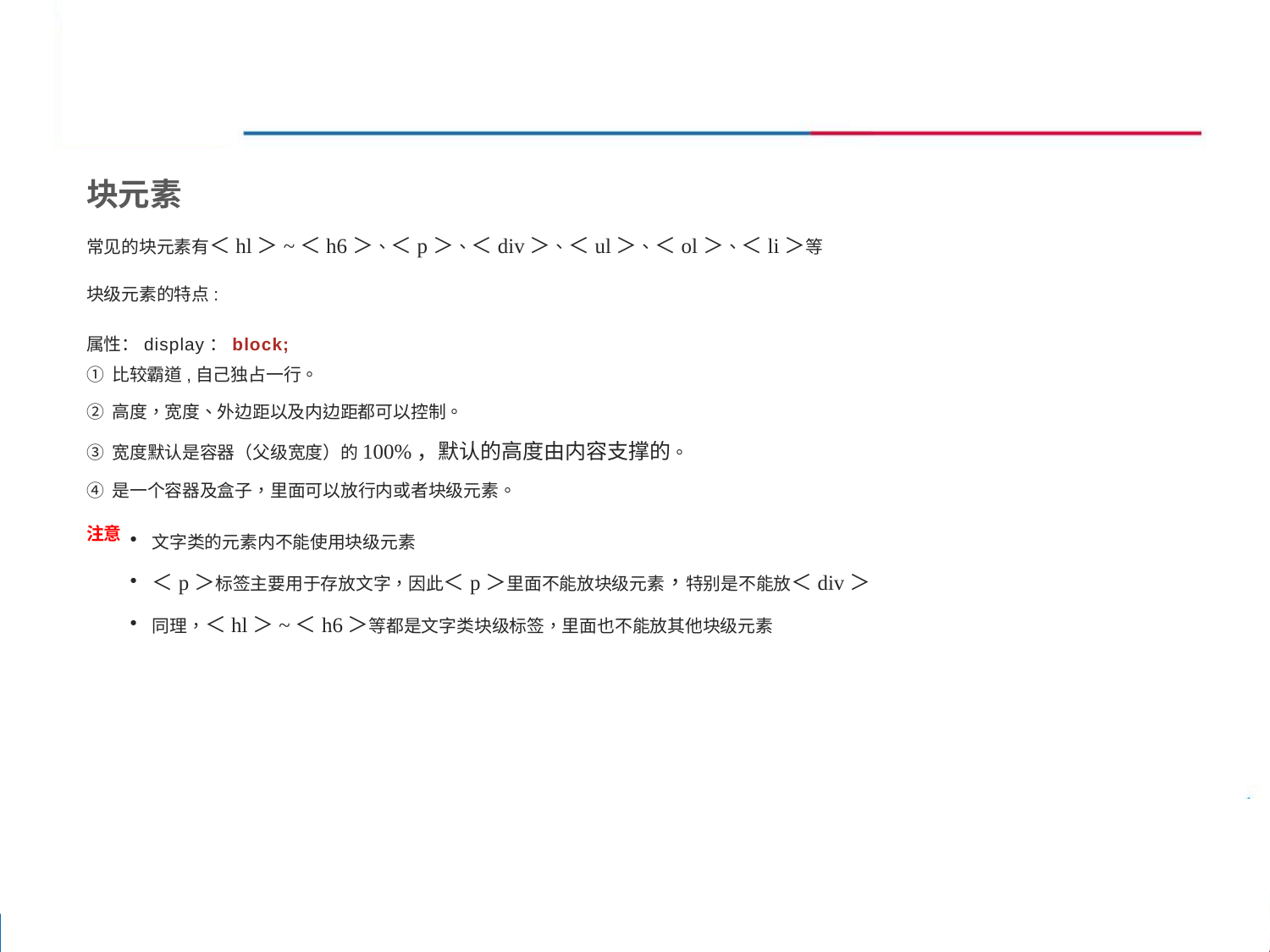

块元素
常见的块元素有＜hl＞~＜h6＞、＜p＞、＜div＞、＜ul＞、＜ol＞、＜li＞等
块级元素的特点:
属性：display：block;
① 比较霸道,自己独占一行。
② 高度，宽度、外边距以及内边距都可以控制。
③ 宽度默认是容器（父级宽度）的100%，默认的高度由内容支撑的。
④ 是一个容器及盒子，里面可以放行内或者块级元素。
注意:
•文字类的元素内不能使用块级元素
•＜p＞标签主要用于存放文字，因此＜p＞里面不能放块级元素，特别是不能放＜div＞
•同理，＜hl＞~＜h6＞等都是文字类块级标签，里面也不能放其他块级元素